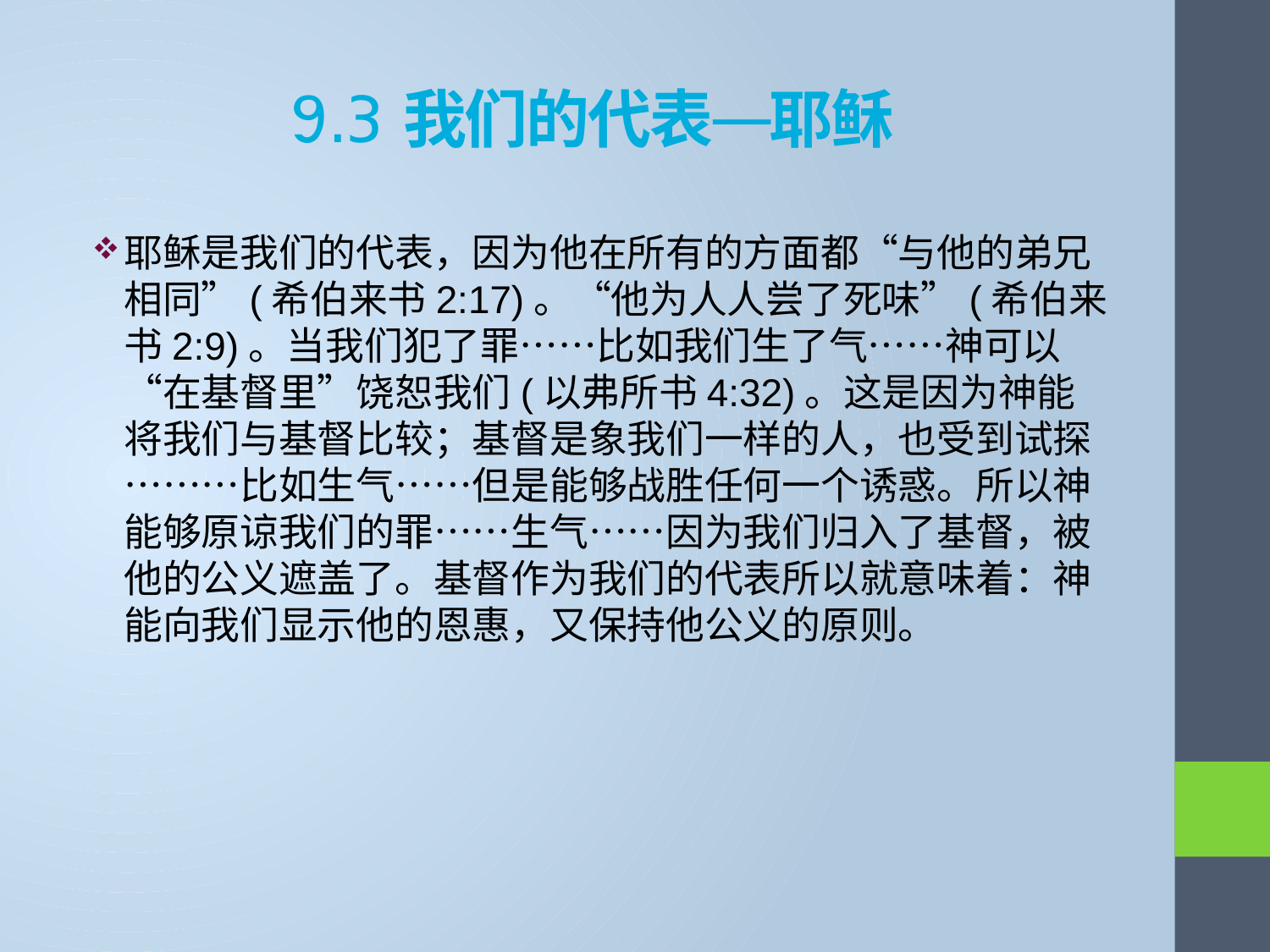

# 9.3我们的代表—耶稣
耶稣是我们的代表，因为他在所有的方面都“与他的弟兄相同”(希伯来书2:17)。“他为人人尝了死味”(希伯来书2:9)。当我们犯了罪……比如我们生了气……神可以“在基督里”饶恕我们(以弗所书4:32)。这是因为神能将我们与基督比较；基督是象我们一样的人，也受到试探………比如生气……但是能够战胜任何一个诱惑。所以神能够原谅我们的罪……生气……因为我们归入了基督，被他的公义遮盖了。基督作为我们的代表所以就意味着：神能向我们显示他的恩惠，又保持他公义的原则。